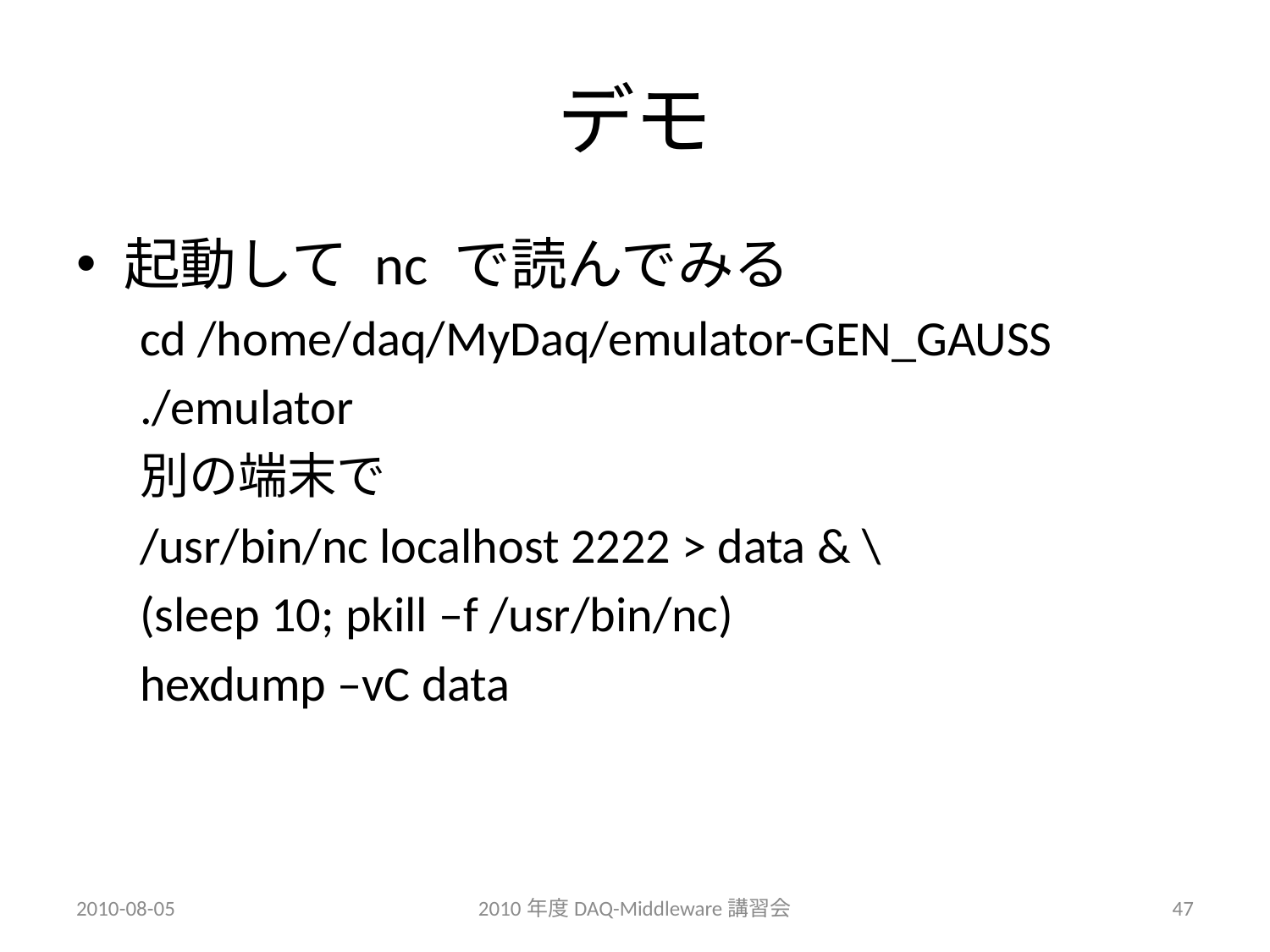

# デモ
起動して nc で読んでみる
cd /home/daq/MyDaq/emulator-GEN_GAUSS
./emulator
別の端末で
/usr/bin/nc localhost 2222 > data & \
(sleep 10; pkill –f /usr/bin/nc)
hexdump –vC data

2010-08-05
2010年度DAQ-Middleware講習会
47